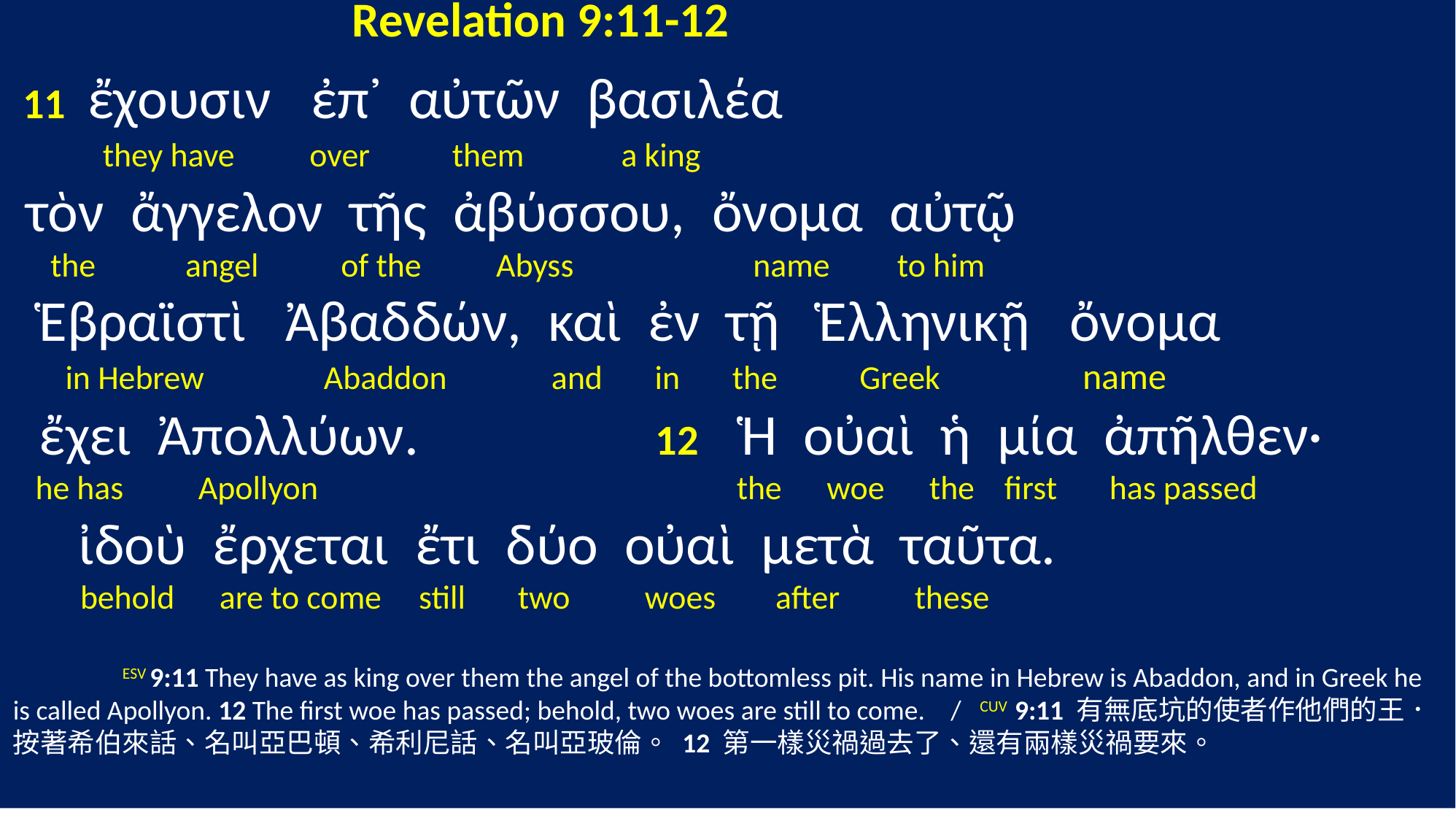

Revelation 9:11-12

 11  ἔχουσιν   ἐπ᾽  αὐτῶν  βασιλέα
            they have          over           them             a king
 τὸν  ἄγγελον  τῆς  ἀβύσσου,  ὄνομα  αὐτῷ
     the            angel           of the          Abyss                        name         to him
  Ἑβραϊστὶ   Ἀβαδδών,  καὶ  ἐν  τῇ   Ἑλληνικῇ   ὄνομα
       in Hebrew                Abaddon              and       in       the           Greek                   name
  ἔχει  Ἀπολλύων.                  12     Ἡ  οὐαὶ  ἡ  μία  ἀπῆλθεν·
   he has          Apollyon                                                        the      woe      the    first       has passed
     ἰδοὺ  ἔρχεται  ἔτι  δύο  οὐαὶ  μετὰ  ταῦτα.
         behold      are to come     still       two          woes        after          these

	ESV 9:11 They have as king over them the angel of the bottomless pit. His name in Hebrew is Abaddon, and in Greek he is called Apollyon. 12 The first woe has passed; behold, two woes are still to come.    /   CUV  9:11 有無底坑的使者作他們的王．按著希伯來話、名叫亞巴頓、希利尼話、名叫亞玻倫。 12 第一樣災禍過去了、還有兩樣災禍要來。